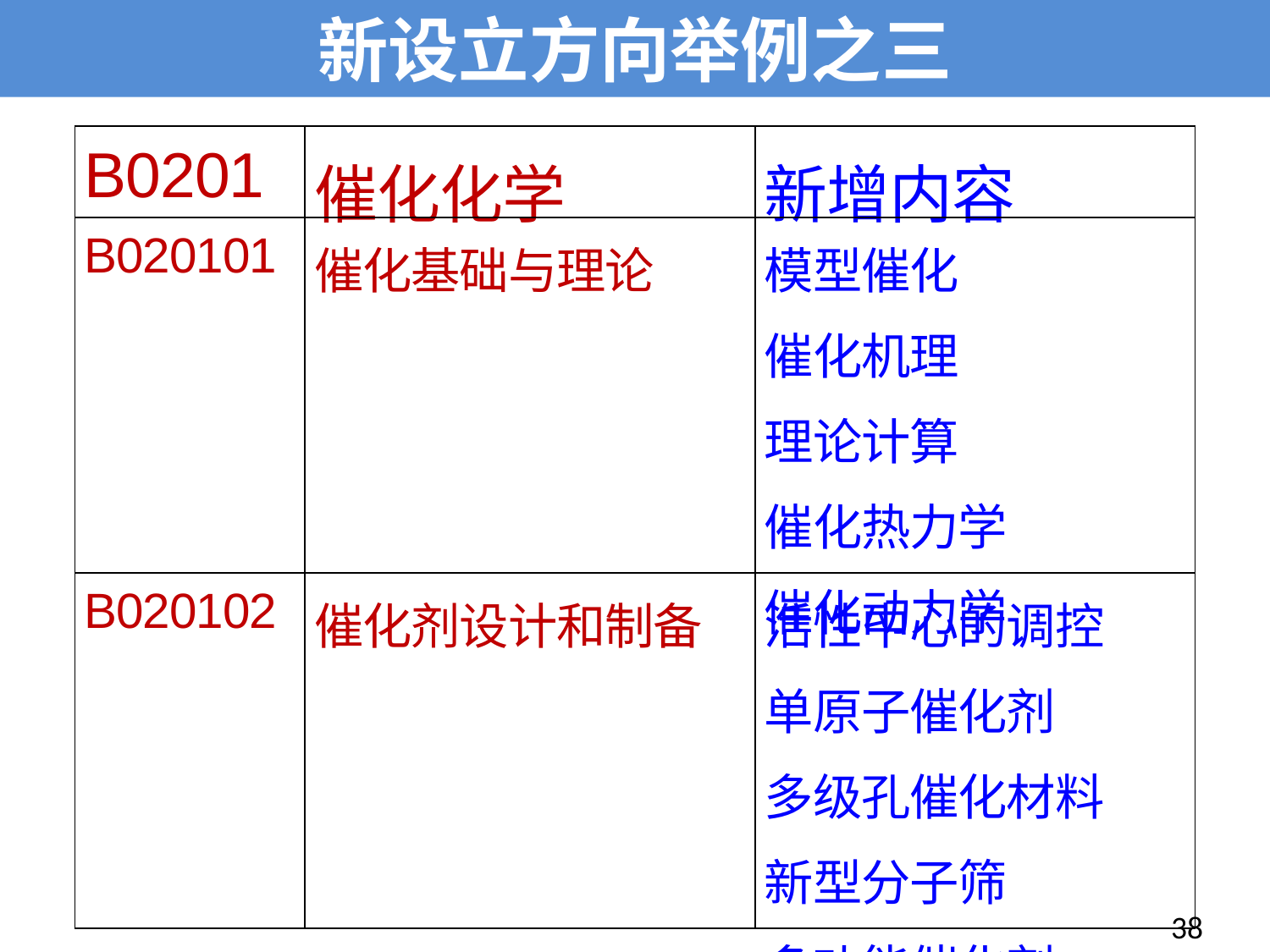

新设立方向举例之三
| B0201 | 催化化学 | 新增内容 |
| --- | --- | --- |
| B020101 | 催化基础与理论 | 模型催化 催化机理 理论计算 催化热力学 催化动力学 |
| B020102 | 催化剂设计和制备 | 活性中心的调控 单原子催化剂 多级孔催化材料 新型分子筛 多功能催化剂 |